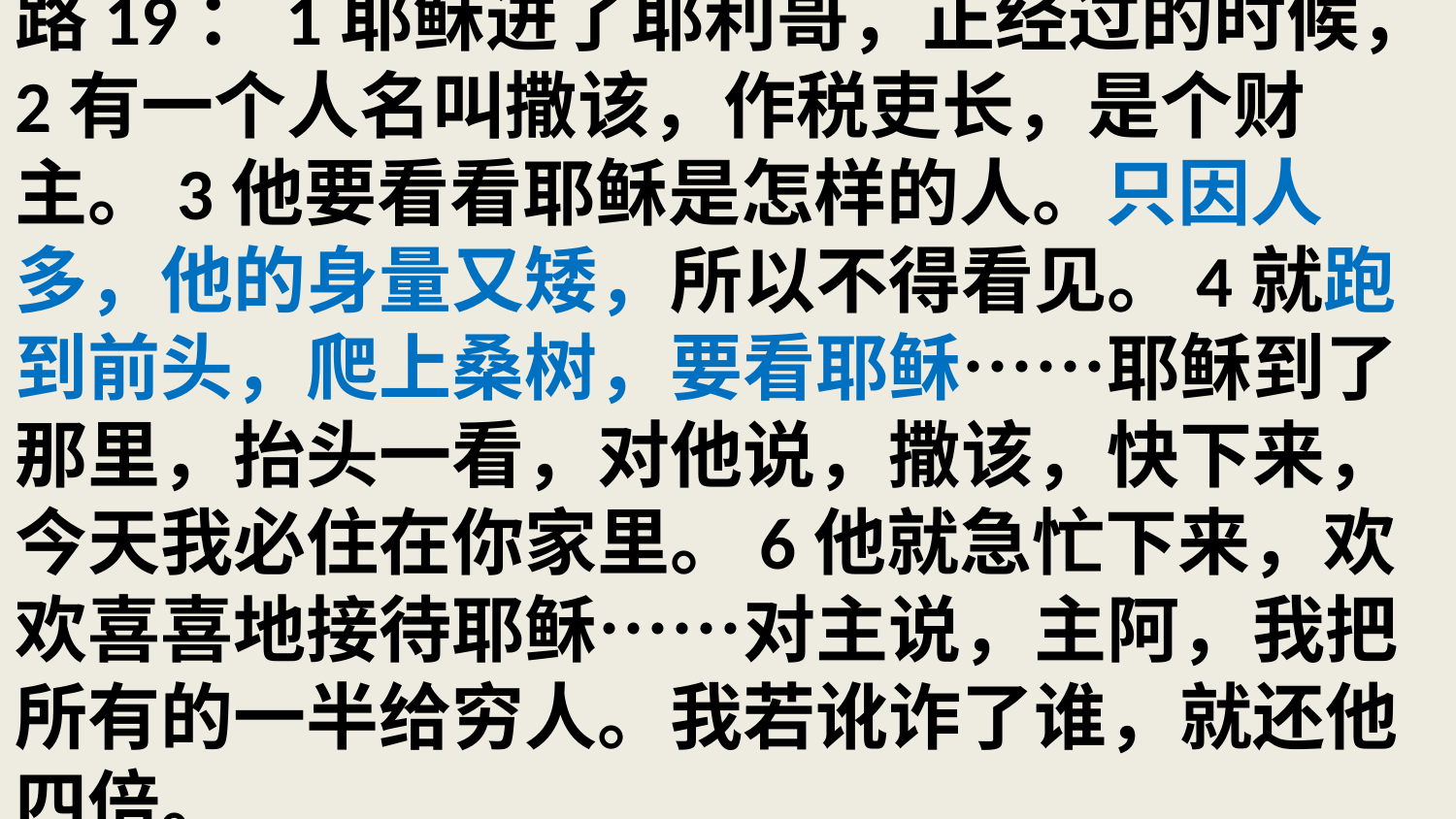

# 路19：1耶稣进了耶利哥，正经过的时候，2有一个人名叫撒该，作税吏长，是个财主。3他要看看耶稣是怎样的人。只因人多，他的身量又矮，所以不得看见。4就跑到前头，爬上桑树，要看耶稣……耶稣到了那里，抬头一看，对他说，撒该，快下来，今天我必住在你家里。6他就急忙下来，欢欢喜喜地接待耶稣……对主说，主阿，我把所有的一半给穷人。我若讹诈了谁，就还他四倍。